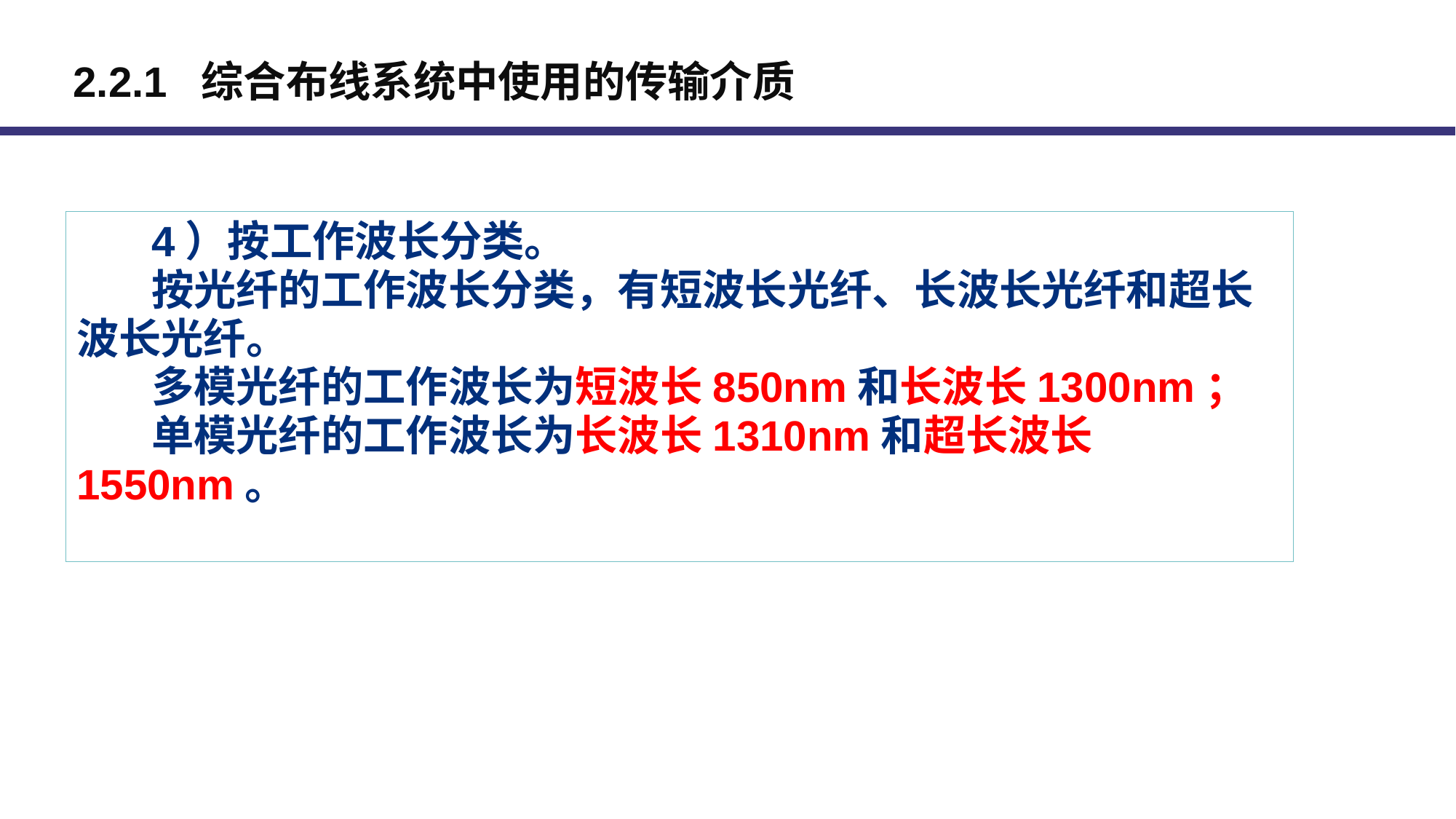

# 2.2.1  综合布线系统中使用的传输介质
4）按工作波长分类。
按光纤的工作波长分类，有短波长光纤、长波长光纤和超长波长光纤。
多模光纤的工作波长为短波长850nm和长波长1300nm；
单模光纤的工作波长为长波长1310nm和超长波长1550nm。